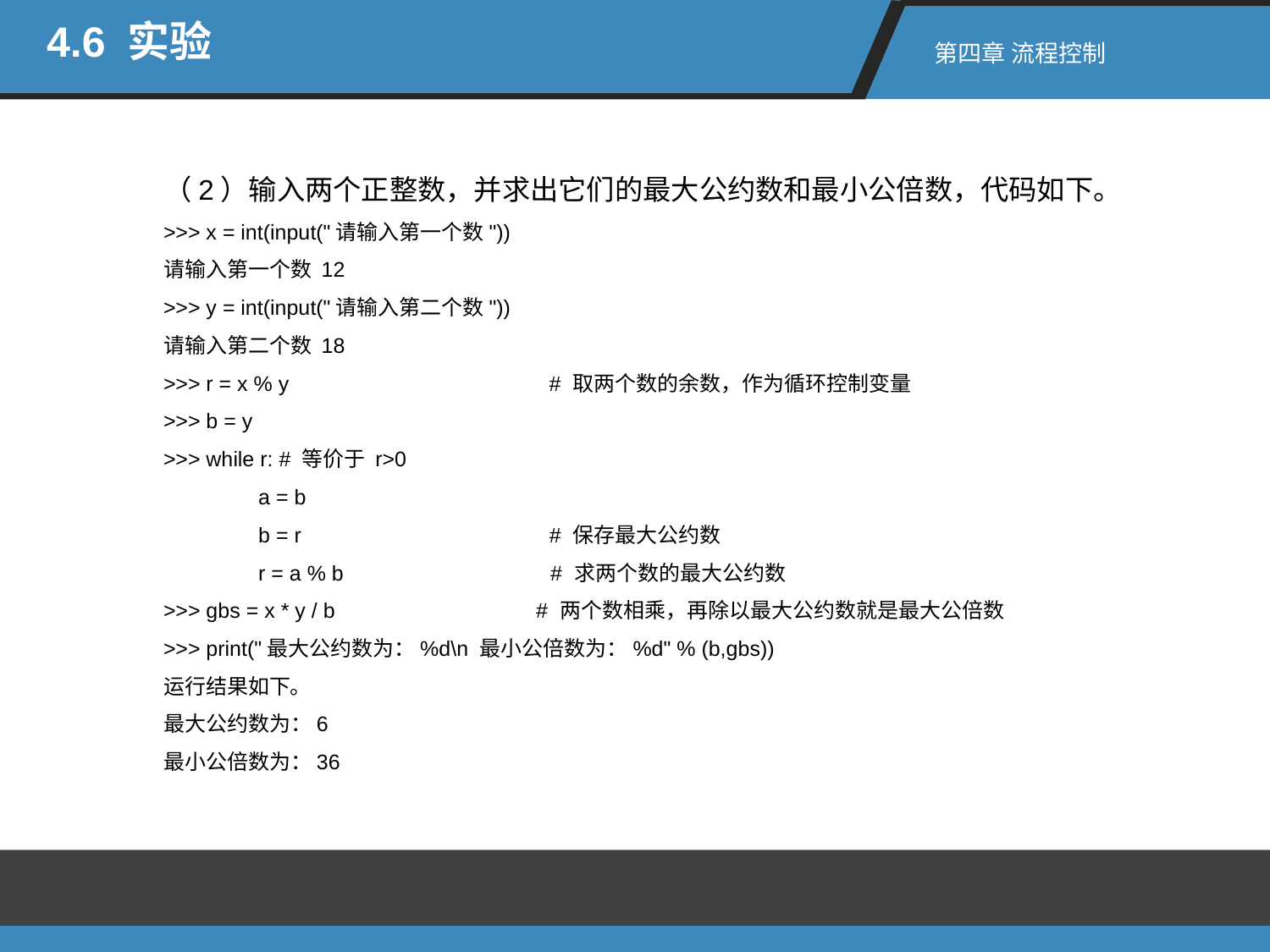

4.6 实验
第四章 流程控制
（2）输入两个正整数，并求出它们的最大公约数和最小公倍数，代码如下。
>>> x = int(input("请输入第一个数"))
请输入第一个数 12
>>> y = int(input("请输入第二个数"))
请输入第二个数 18
>>> r = x % y                                            # 取两个数的余数，作为循环控制变量
>>> b = y
>>> while r: # 等价于 r>0
                a = b
                b = r                                          # 保存最大公约数
                r = a % b                                   # 求两个数的最大公约数
>>> gbs = x * y / b                                  # 两个数相乘，再除以最大公约数就是最大公倍数
>>> print("最大公约数为：%d\n 最小公倍数为：%d" % (b,gbs))
运行结果如下。
最大公约数为：6
最小公倍数为：36